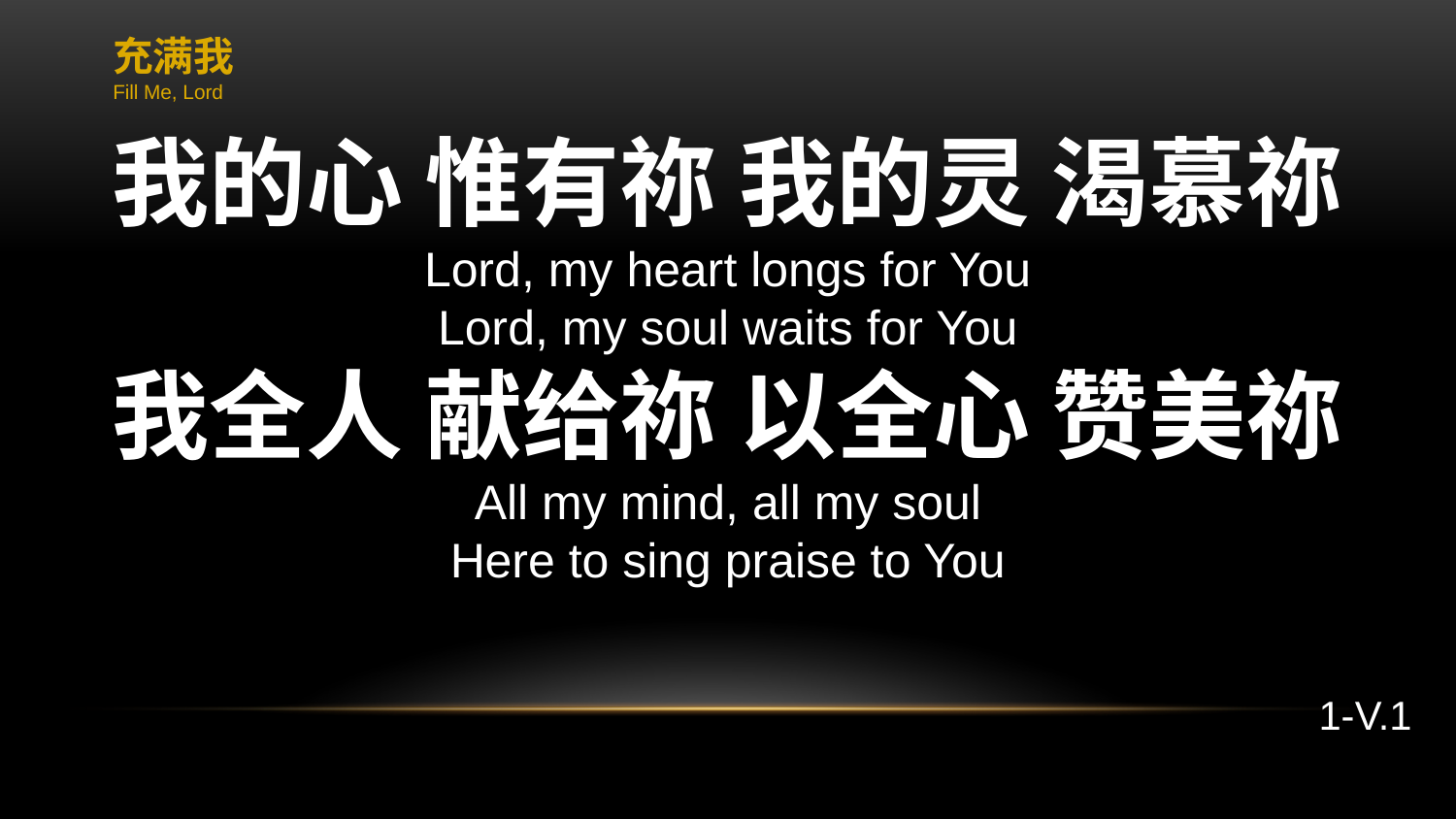

充满我
Fill Me, Lord
我的心 惟有祢 我的灵 渴慕祢
Lord, my heart longs for You
Lord, my soul waits for You
我全人 献给祢 以全心 赞美祢
All my mind, all my soul
Here to sing praise to You

1-V.1